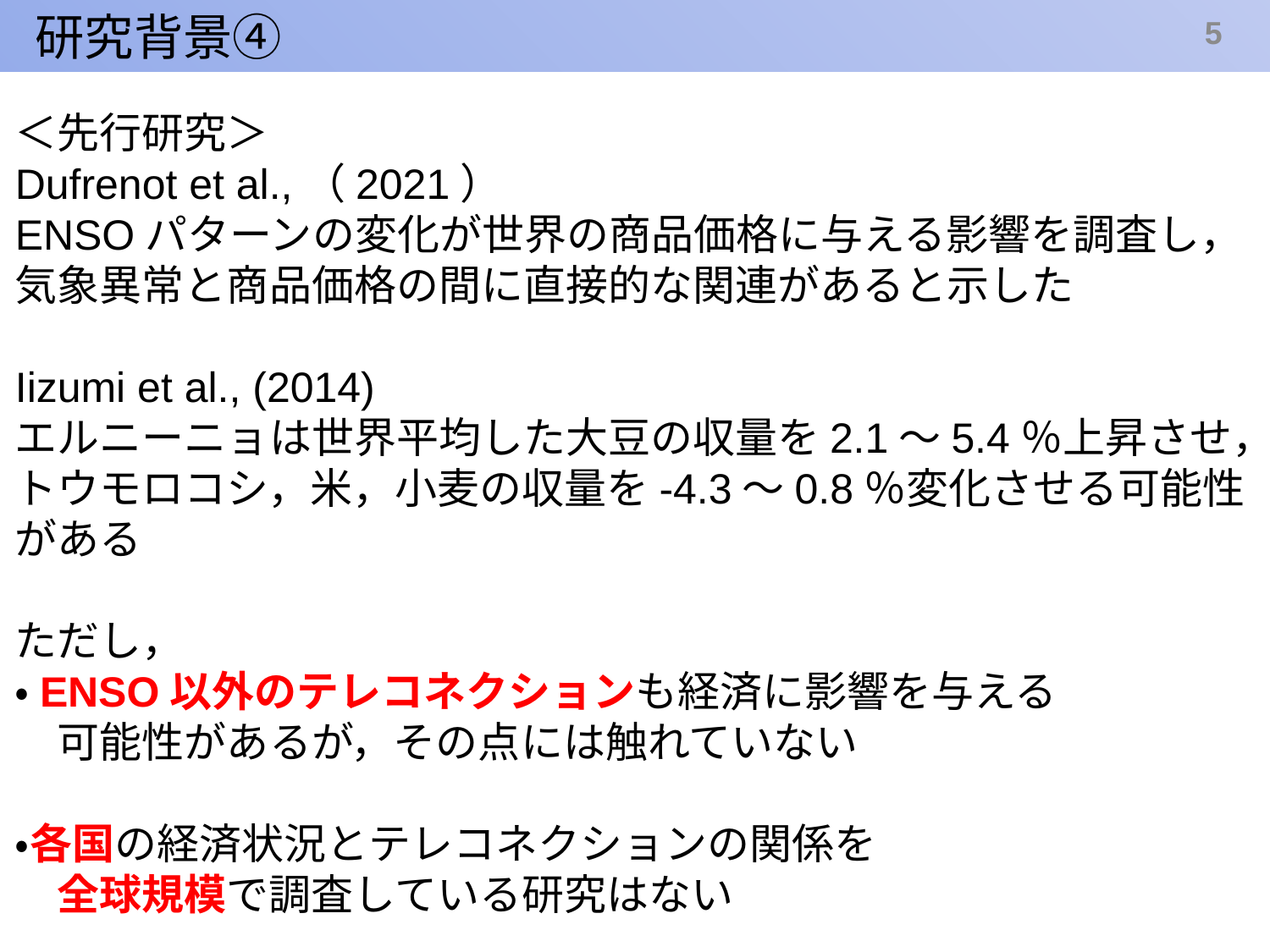

研究背景④
5
＜先行研究＞
Dufrenot et al.,（2021）
ENSOパターンの変化が世界の商品価格に与える影響を調査し，
気象異常と商品価格の間に直接的な関連があると示した

Iizumi et al., (2014)
エルニーニョは世界平均した大豆の収量を2.1〜5.4％上昇させ，
トウモロコシ，米，小麦の収量を-4.3〜0.8％変化させる可能性がある

ただし，
・ENSO以外のテレコネクションも経済に影響を与える
　可能性があるが，その点には触れていない

・各国の経済状況とテレコネクションの関係を
　全球規模で調査している研究はない